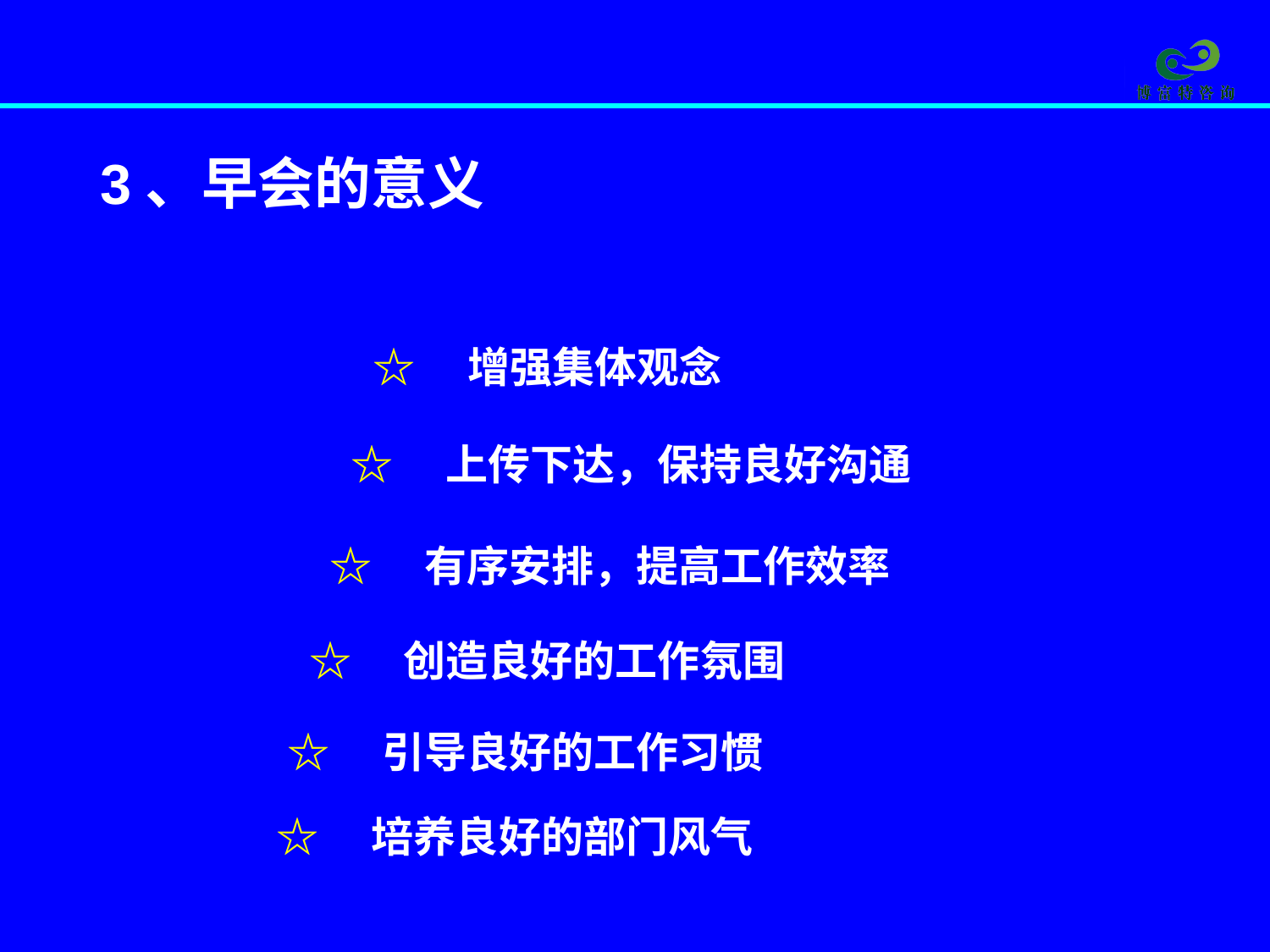

3、早会的意义
☆　增强集体观念
☆　上传下达，保持良好沟通
☆　有序安排，提高工作效率
☆　创造良好的工作氛围
☆　引导良好的工作习惯
☆　培养良好的部门风气
#